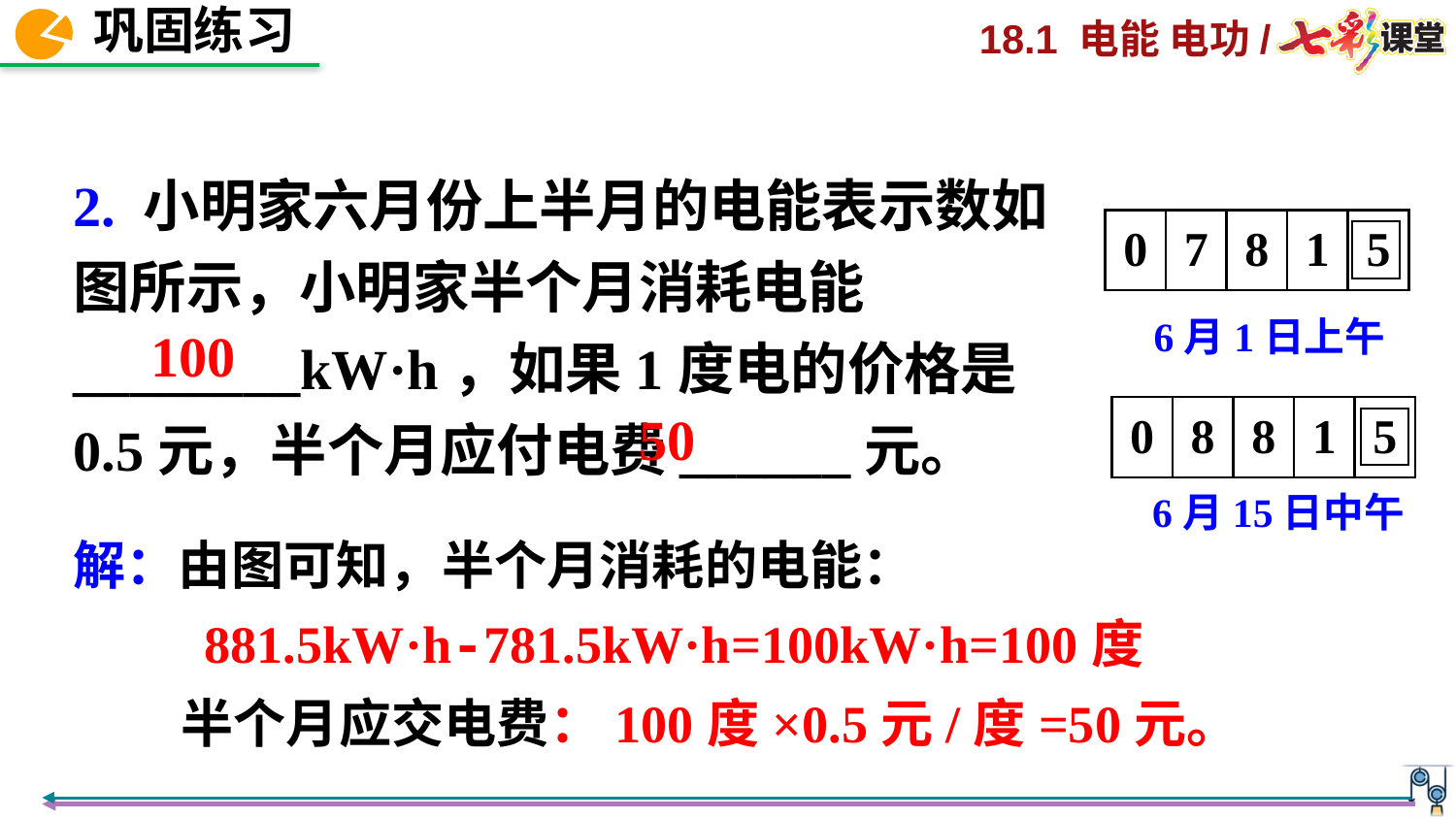

2. 小明家六月份上半月的电能表示数如图所示，小明家半个月消耗电能________kW·h，如果1度电的价格是0.5元，半个月应付电费______元。
| 0 | 7 | 8 | 1 | 5 |
| --- | --- | --- | --- | --- |

6月1日上午
100
50
| 0 | 8 | 8 | 1 | 5 |
| --- | --- | --- | --- | --- |

6月15日中午
解：由图可知，半个月消耗的电能：
          881.5kW·h-781.5kW·h=100kW·h=100度
        半个月应交电费：100度×0.5元/度=50元。